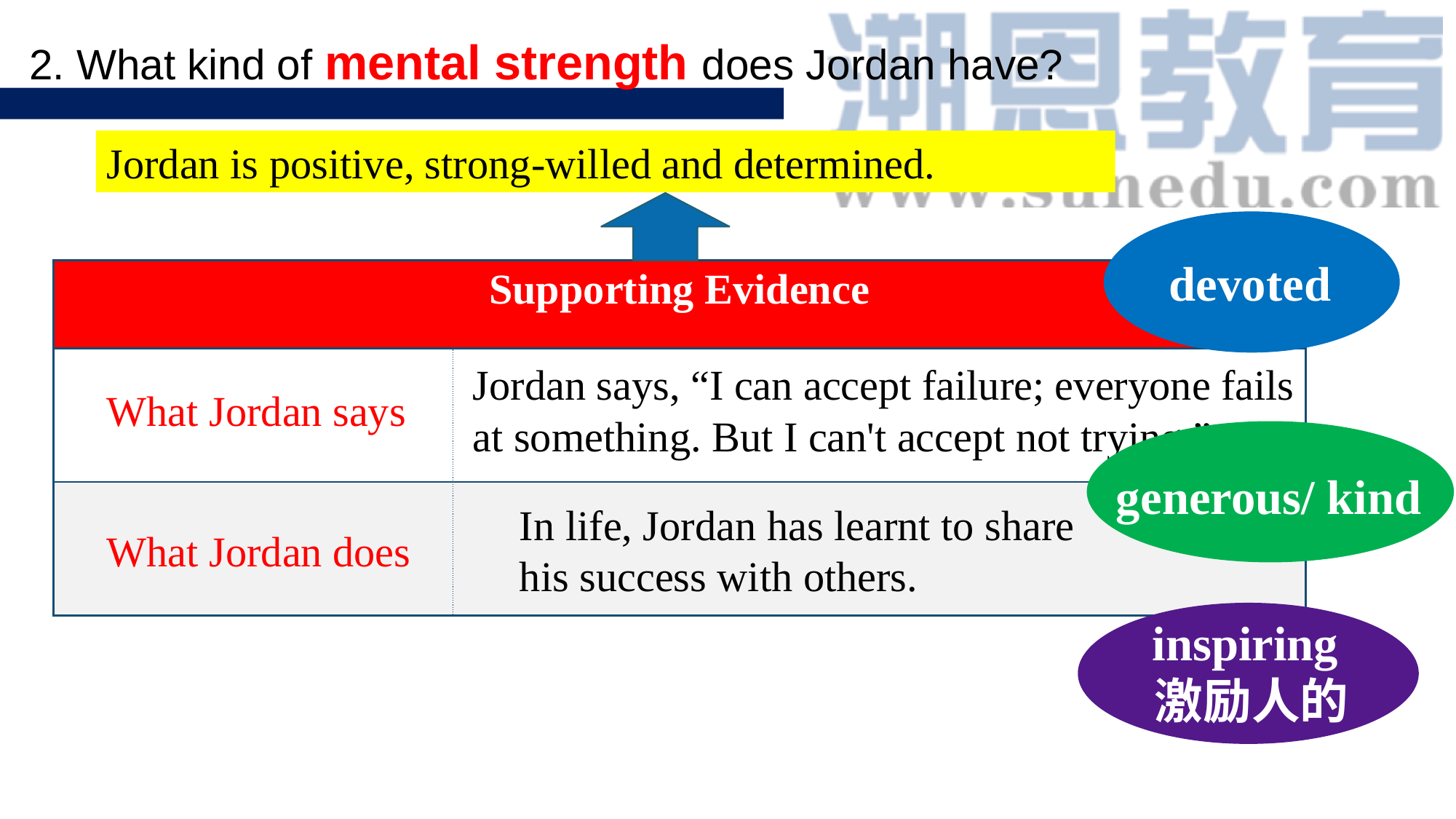

2. What kind of mental strength does Jordan have?

Jordan is positive, strong-willed and determined.

devoted
| Supporting Evidence |  |
| --- | --- |
|  |  |
|  |  |
Jordan says, “I can accept failure; everyone fails at something. But I can't accept not trying.”
What Jordan says

generous/ kind

In life, Jordan has learnt to share his success with others.
What Jordan does

inspiring
激励人的